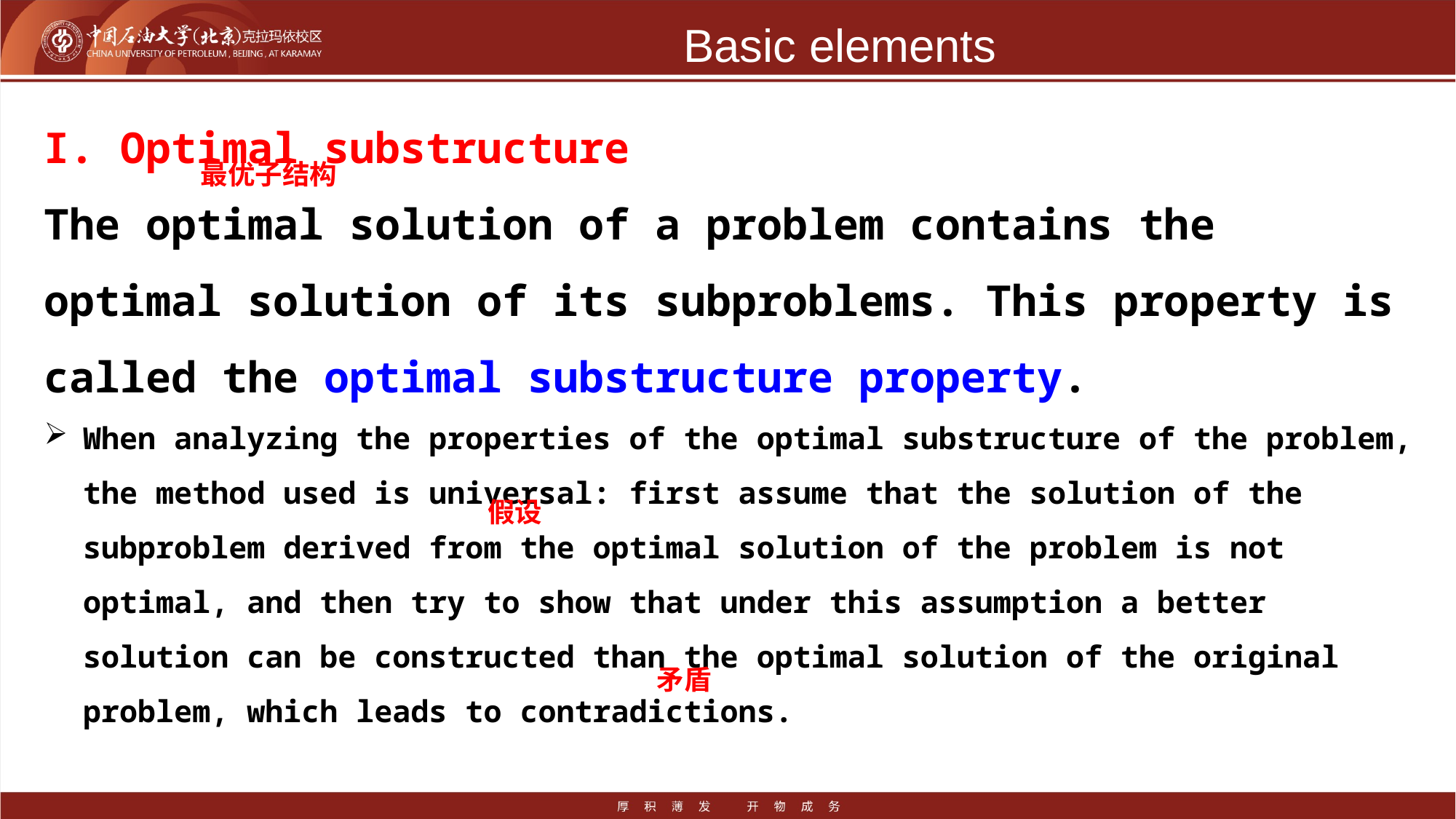

# Basic elements
I. Optimal substructure
The optimal solution of a problem contains the optimal solution of its subproblems. This property is called the optimal substructure property.
When analyzing the properties of the optimal substructure of the problem, the method used is universal: first assume that the solution of the subproblem derived from the optimal solution of the problem is not optimal, and then try to show that under this assumption a better solution can be constructed than the optimal solution of the original problem, which leads to contradictions.
最优子结构
假设
矛盾